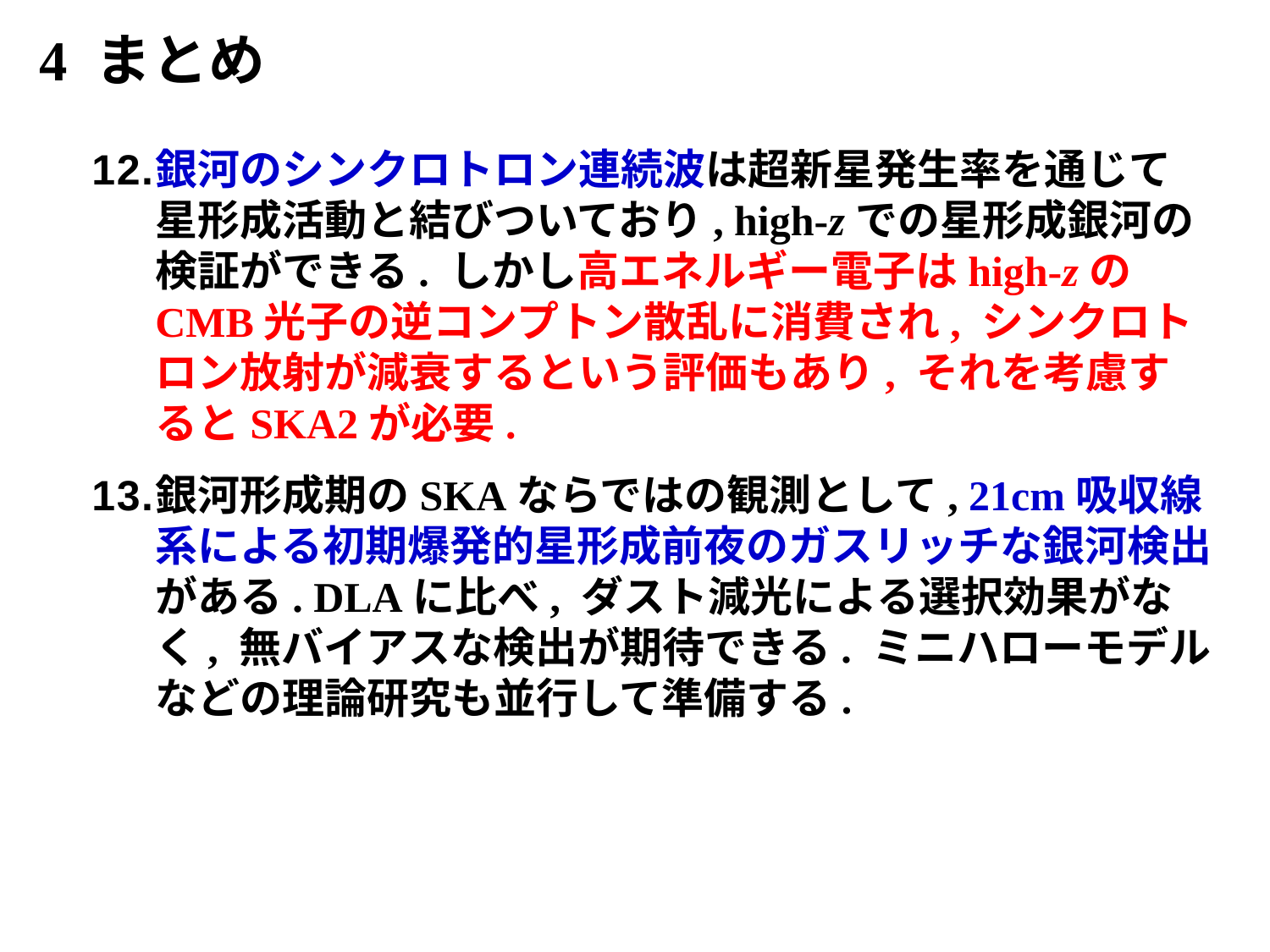

4 まとめ
銀河のシンクロトロン連続波は超新星発生率を通じて星形成活動と結びついており, high-zでの星形成銀河の検証ができる. しかし高エネルギー電子はhigh-zのCMB光子の逆コンプトン散乱に消費され, シンクロトロン放射が減衰するという評価もあり, それを考慮するとSKA2が必要.
銀河形成期のSKAならではの観測として, 21cm吸収線系による初期爆発的星形成前夜のガスリッチな銀河検出がある. DLAに比べ, ダスト減光による選択効果がなく, 無バイアスな検出が期待できる. ミニハローモデルなどの理論研究も並行して準備する.